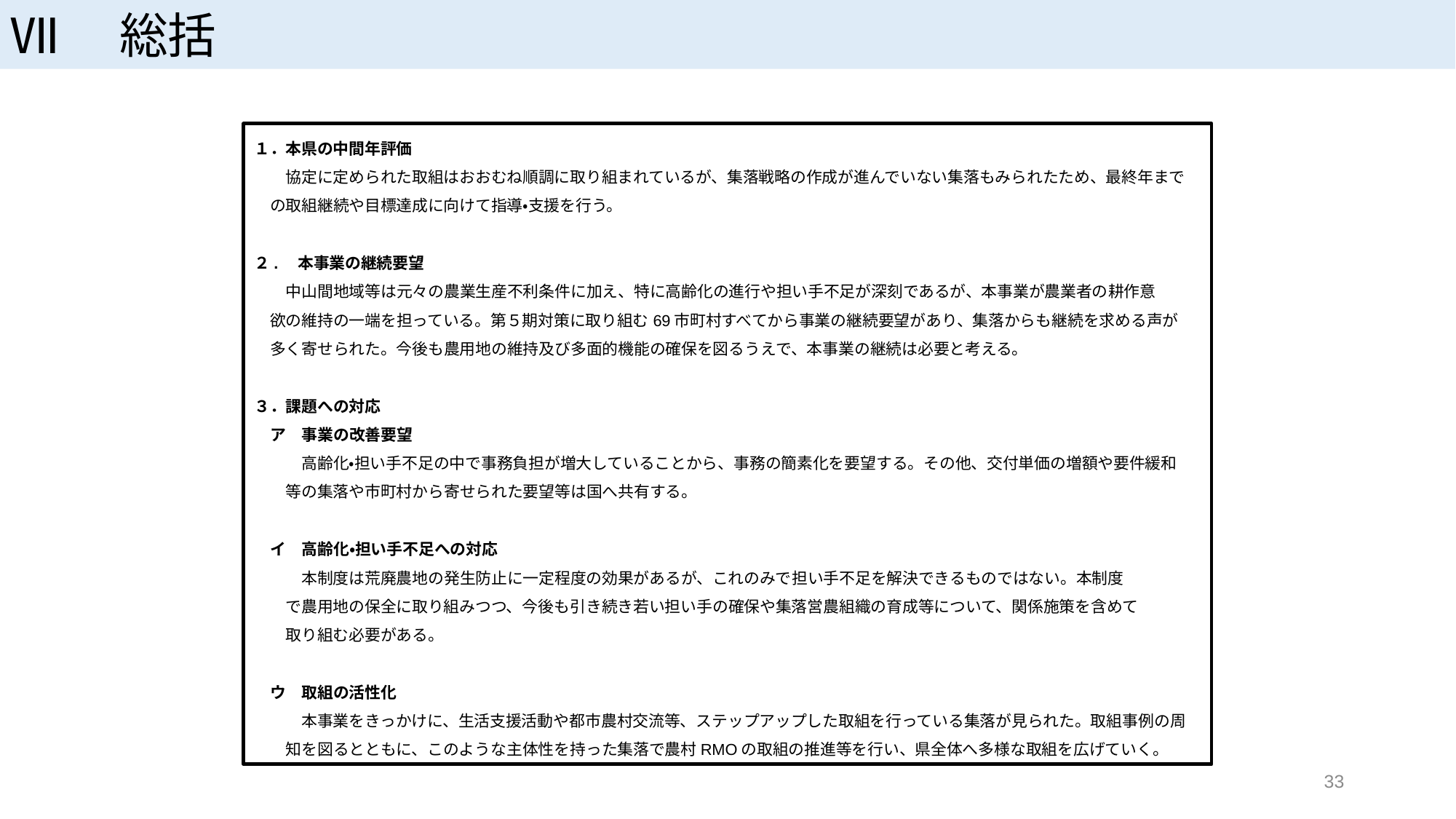

Ⅶ　総括
１．本県の中間年評価
　　協定に定められた取組はおおむね順調に取り組まれているが、集落戦略の作成が進んでいない集落もみられたため、最終年まで
　の取組継続や目標達成に向けて指導・支援を行う。

２.　本事業の継続要望
　　中山間地域等は元々の農業生産不利条件に加え、特に高齢化の進行や担い手不足が深刻であるが、本事業が農業者の耕作意
　欲の維持の一端を担っている。第５期対策に取り組む69市町村すべてから事業の継続要望があり、集落からも継続を求める声が
　多く寄せられた。今後も農用地の維持及び多面的機能の確保を図るうえで、本事業の継続は必要と考える。

３．課題への対応
　ア　事業の改善要望
　　　高齢化・担い手不足の中で事務負担が増大していることから、事務の簡素化を要望する。その他、交付単価の増額や要件緩和
　　等の集落や市町村から寄せられた要望等は国へ共有する。

　イ　高齢化・担い手不足への対応
　　　本制度は荒廃農地の発生防止に一定程度の効果があるが、これのみで担い手不足を解決できるものではない。本制度
　　で農用地の保全に取り組みつつ、今後も引き続き若い担い手の確保や集落営農組織の育成等について、関係施策を含めて
　　取り組む必要がある。

　ウ　取組の活性化
　　　本事業をきっかけに、生活支援活動や都市農村交流等、ステップアップした取組を行っている集落が見られた。取組事例の周
　　知を図るとともに、このような主体性を持った集落で農村RMOの取組の推進等を行い、県全体へ多様な取組を広げていく。
33